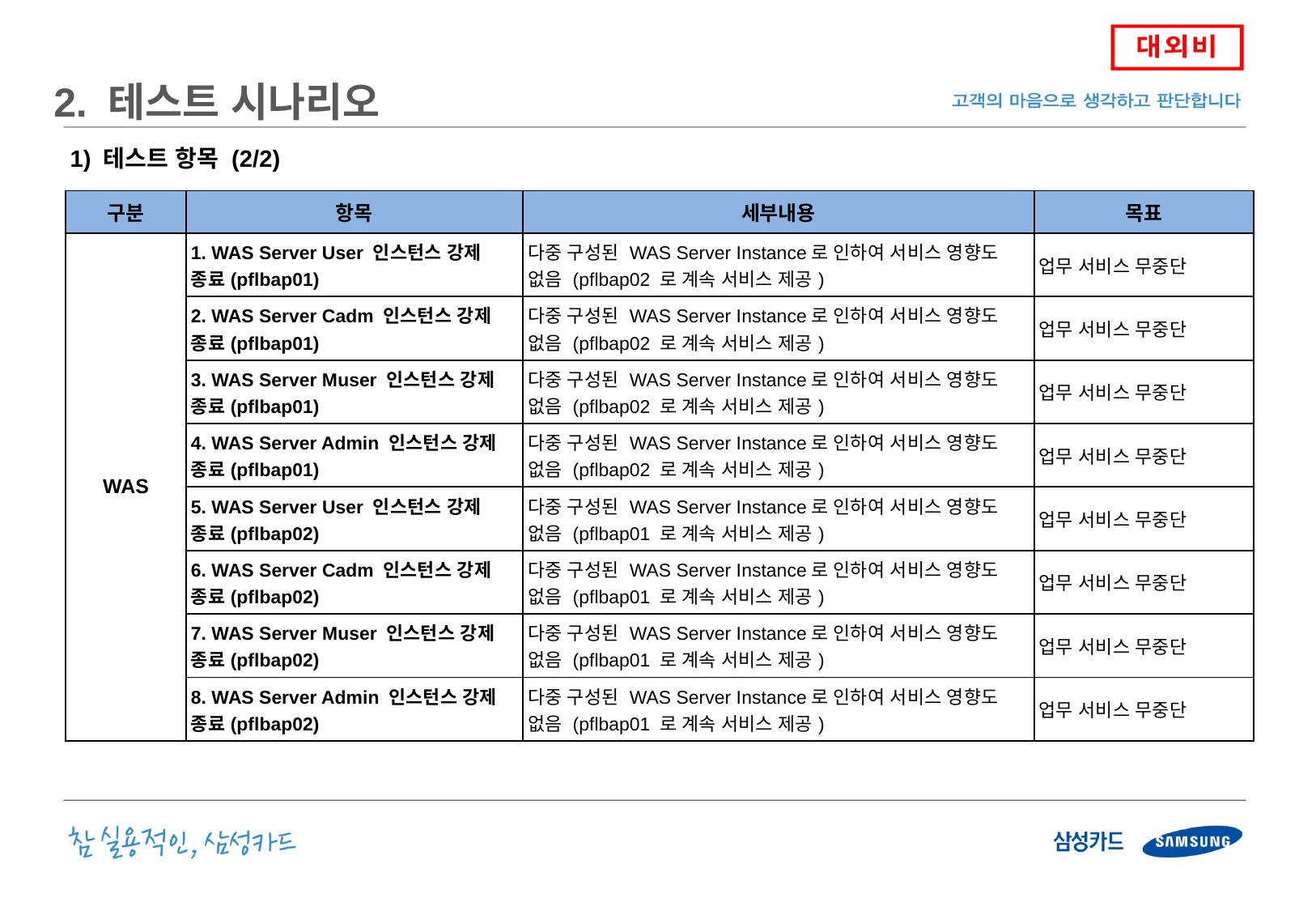

2. 테스트 시나리오
1) 테스트 항목 (2/2)
| 구분 | 항목 | 세부내용 | 목표 |
| --- | --- | --- | --- |
| WAS | 1. WAS Server User 인스턴스 강제 종료(pflbap01) | 다중 구성된 WAS Server Instance로 인하여 서비스 영향도 없음 (pflbap02 로 계속 서비스 제공) | 업무 서비스 무중단 |
|  | 2. WAS Server Cadm 인스턴스 강제 종료(pflbap01) | 다중 구성된 WAS Server Instance로 인하여 서비스 영향도 없음 (pflbap02 로 계속 서비스 제공) | 업무 서비스 무중단 |
|  | 3. WAS Server Muser 인스턴스 강제 종료(pflbap01) | 다중 구성된 WAS Server Instance로 인하여 서비스 영향도 없음 (pflbap02 로 계속 서비스 제공) | 업무 서비스 무중단 |
|  | 4. WAS Server Admin 인스턴스 강제 종료(pflbap01) | 다중 구성된 WAS Server Instance로 인하여 서비스 영향도 없음 (pflbap02 로 계속 서비스 제공) | 업무 서비스 무중단 |
|  | 5. WAS Server User 인스턴스 강제 종료(pflbap02) | 다중 구성된 WAS Server Instance로 인하여 서비스 영향도 없음 (pflbap01 로 계속 서비스 제공) | 업무 서비스 무중단 |
|  | 6. WAS Server Cadm 인스턴스 강제 종료(pflbap02) | 다중 구성된 WAS Server Instance로 인하여 서비스 영향도 없음 (pflbap01 로 계속 서비스 제공) | 업무 서비스 무중단 |
|  | 7. WAS Server Muser 인스턴스 강제 종료(pflbap02) | 다중 구성된 WAS Server Instance로 인하여 서비스 영향도 없음 (pflbap01 로 계속 서비스 제공) | 업무 서비스 무중단 |
|  | 8. WAS Server Admin 인스턴스 강제 종료(pflbap02) | 다중 구성된 WAS Server Instance로 인하여 서비스 영향도 없음 (pflbap01 로 계속 서비스 제공) | 업무 서비스 무중단 |